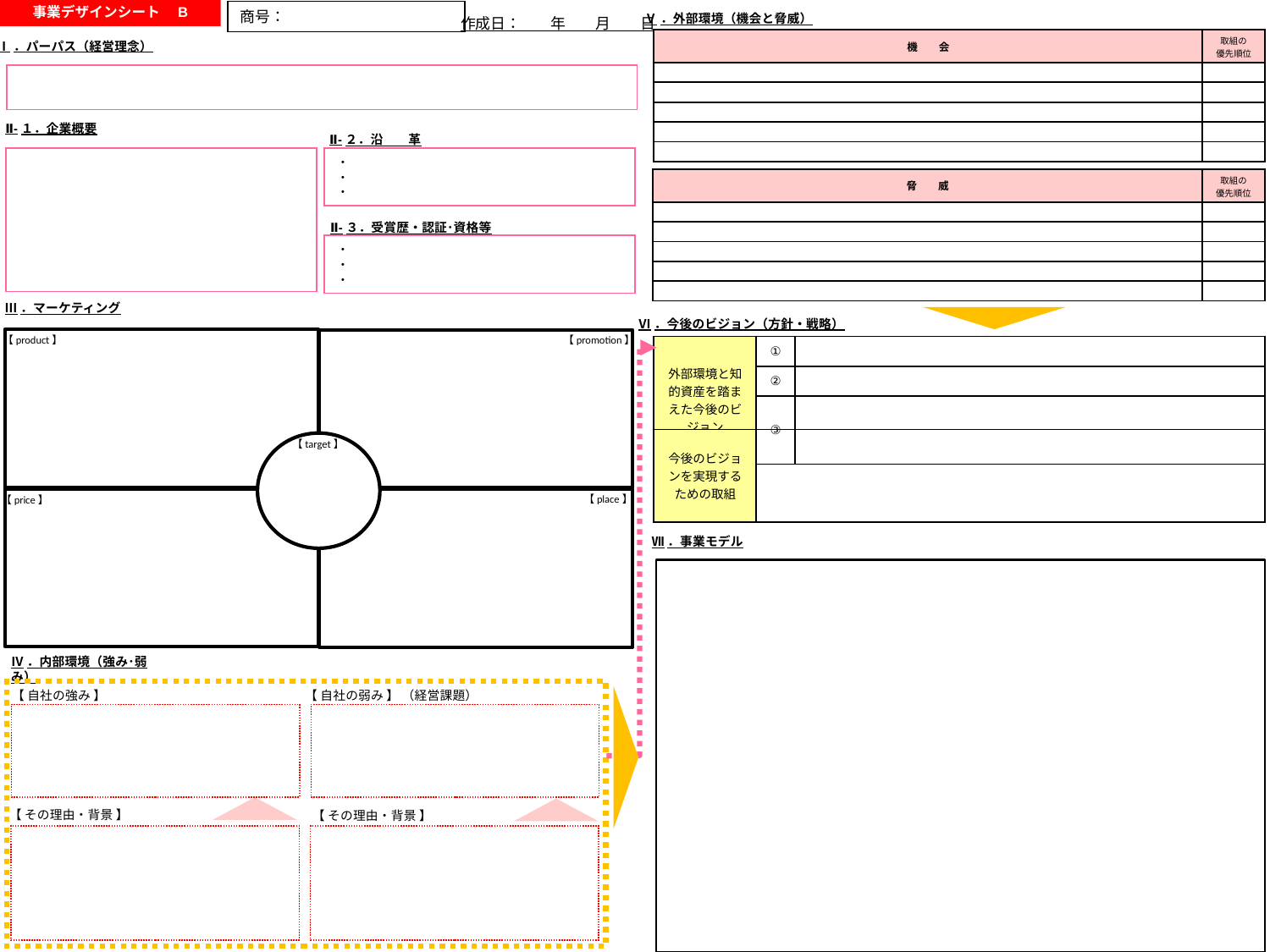

事業デザインシート　B
商号：
Ⅴ．外部環境（機会と脅威）
作成日：　　年　　月　　日
| 機　　会 | 取組の 優先順位 |
| --- | --- |
|  |  |
|  |  |
|  |  |
|  |  |
|  |  |
Ⅰ．パーパス（経営理念）

Ⅱ-１．企業概要
Ⅱ-２．沿　　革

・
・
・
| 脅　　威 | 取組の 優先順位 |
| --- | --- |
|  |  |
|  |  |
|  |  |
|  |  |
|  |  |
Ⅱ-３．受賞歴・認証･資格等
・
・
・
Ⅲ．マーケティング

Ⅵ．今後のビジョン（方針・戦略）
【promotion】
【product】

| 外部環境と知的資産を踏まえた今後のビジョン | ① |  |
| --- | --- | --- |
|  | ② |  |
|  | ③ |  |

| 今後のビジョンを実現するための取組 |  |
| --- | --- |
【target】

【place】
【price】

Ⅶ．事業モデル

Ⅳ．内部環境（強み･弱み）

【 自社の強み 】
【 自社の弱み 】 （経営課題）

【 その理由・背景 】
【 その理由・背景 】